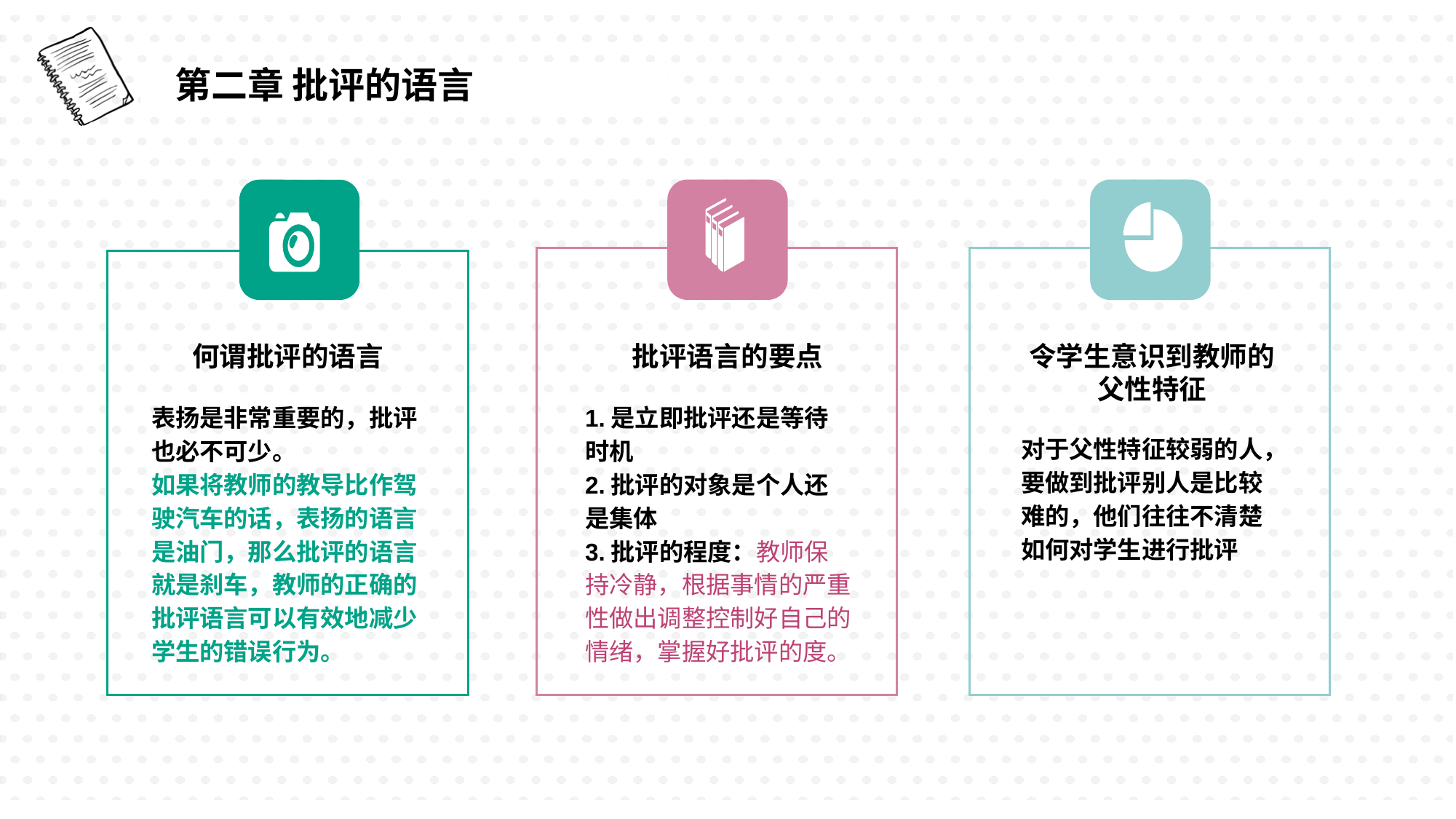

第二章 批评的语言

批评语言的要点
1.是立即批评还是等待时机
2.批评的对象是个人还是集体
3.批评的程度：教师保持冷静，根据事情的严重性做出调整控制好自己的情绪，掌握好批评的度。

令学生意识到教师的
父性特征
对于父性特征较弱的人，要做到批评别人是比较难的，他们往往不清楚如何对学生进行批评

何谓批评的语言
表扬是非常重要的，批评也必不可少。
如果将教师的教导比作驾驶汽车的话，表扬的语言是油门，那么批评的语言就是刹车，教师的正确的批评语言可以有效地减少学生的错误行为。